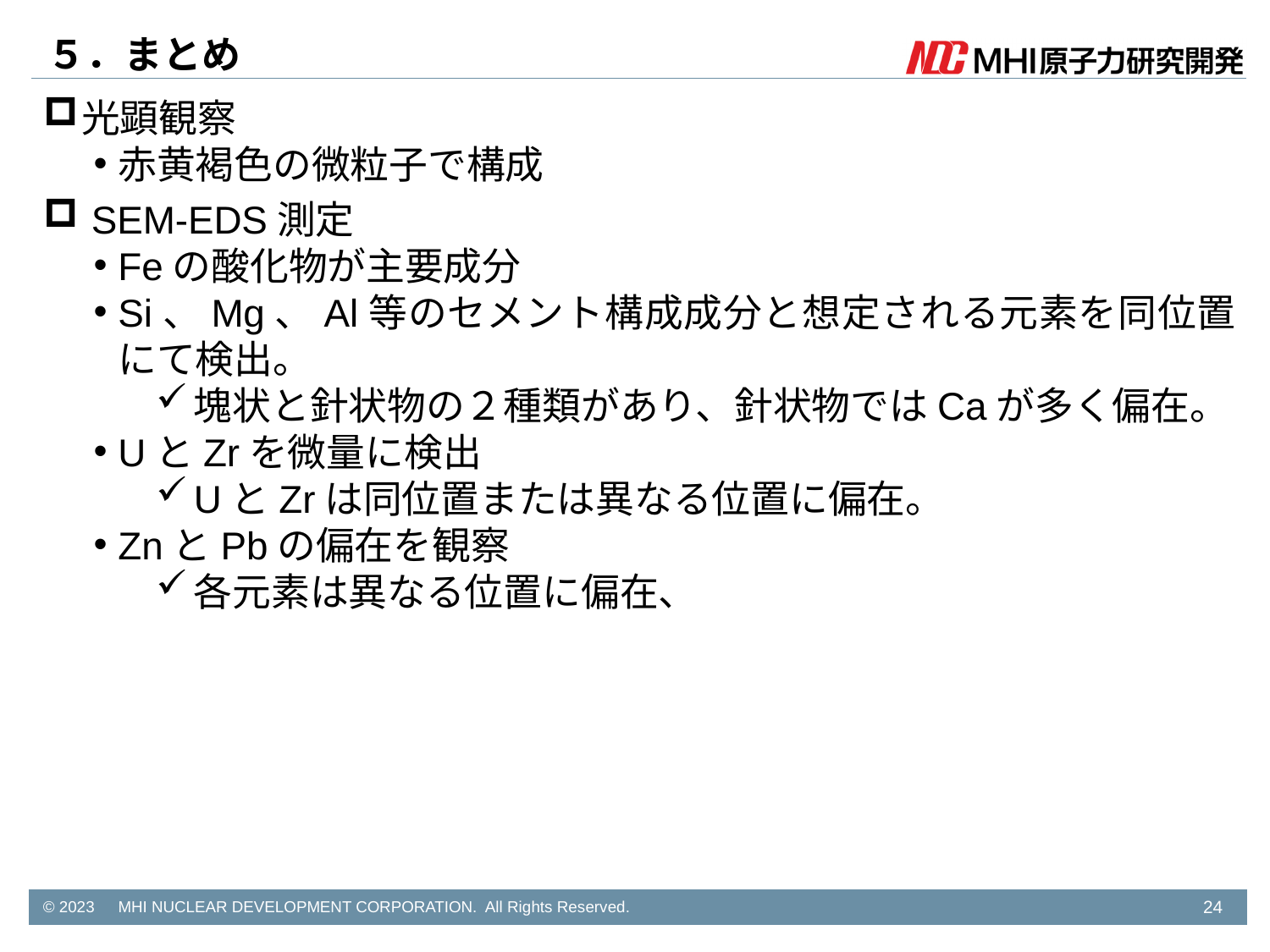

# ５．まとめ
光顕観察
赤黄褐色の微粒子で構成
SEM-EDS測定
Feの酸化物が主要成分
Si、Mg、Al等のセメント構成成分と想定される元素を同位置にて検出。
塊状と針状物の２種類があり、針状物ではCaが多く偏在。
UとZrを微量に検出
UとZrは同位置または異なる位置に偏在。
ZnとPbの偏在を観察
各元素は異なる位置に偏在、